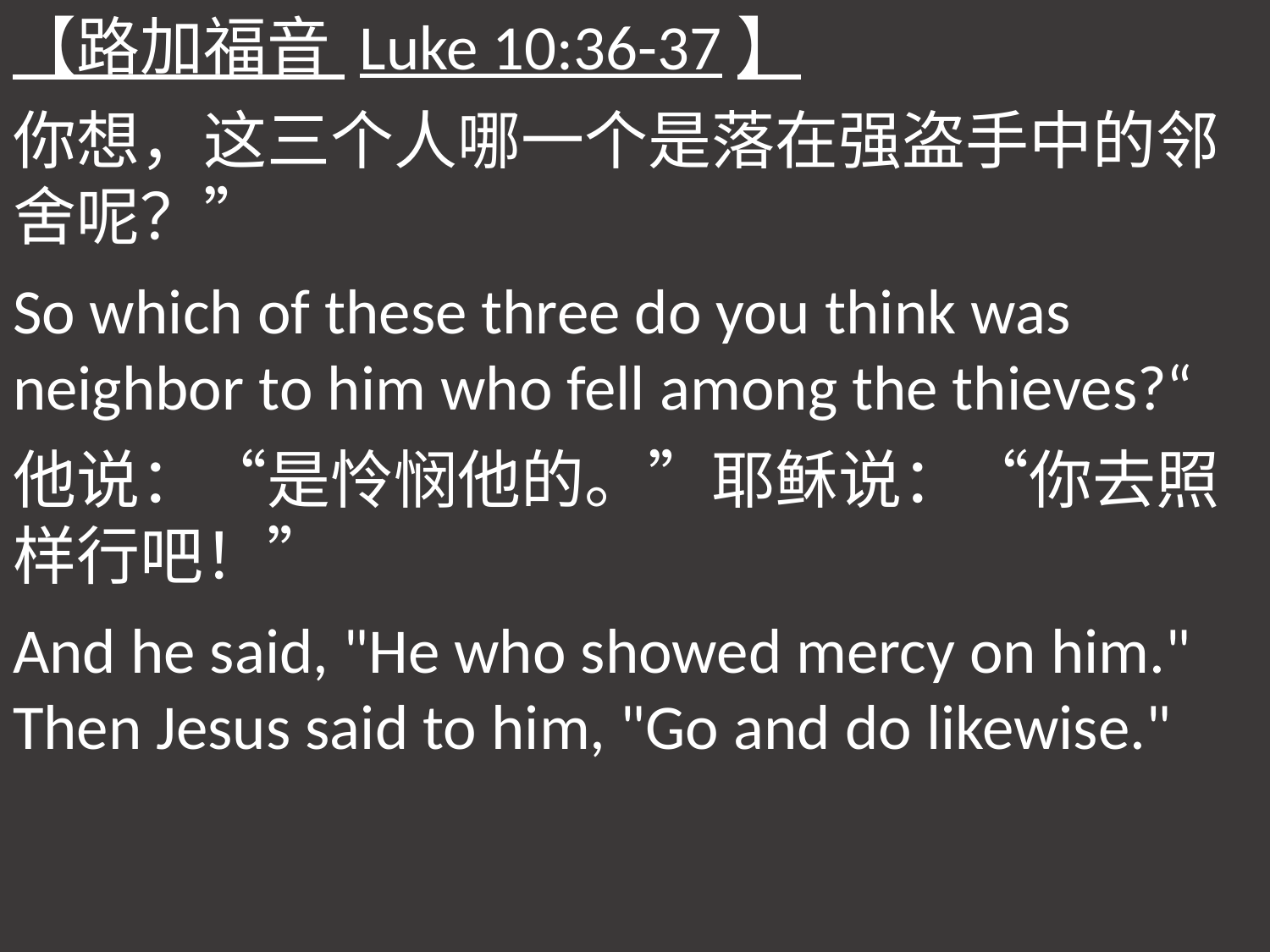

【路加福音 Luke 10:36-37】
你想，这三个人哪一个是落在强盗手中的邻舍呢？”
So which of these three do you think was neighbor to him who fell among the thieves?“
他说：“是怜悯他的。”耶稣说：“你去照样行吧！”
And he said, "He who showed mercy on him." Then Jesus said to him, "Go and do likewise."